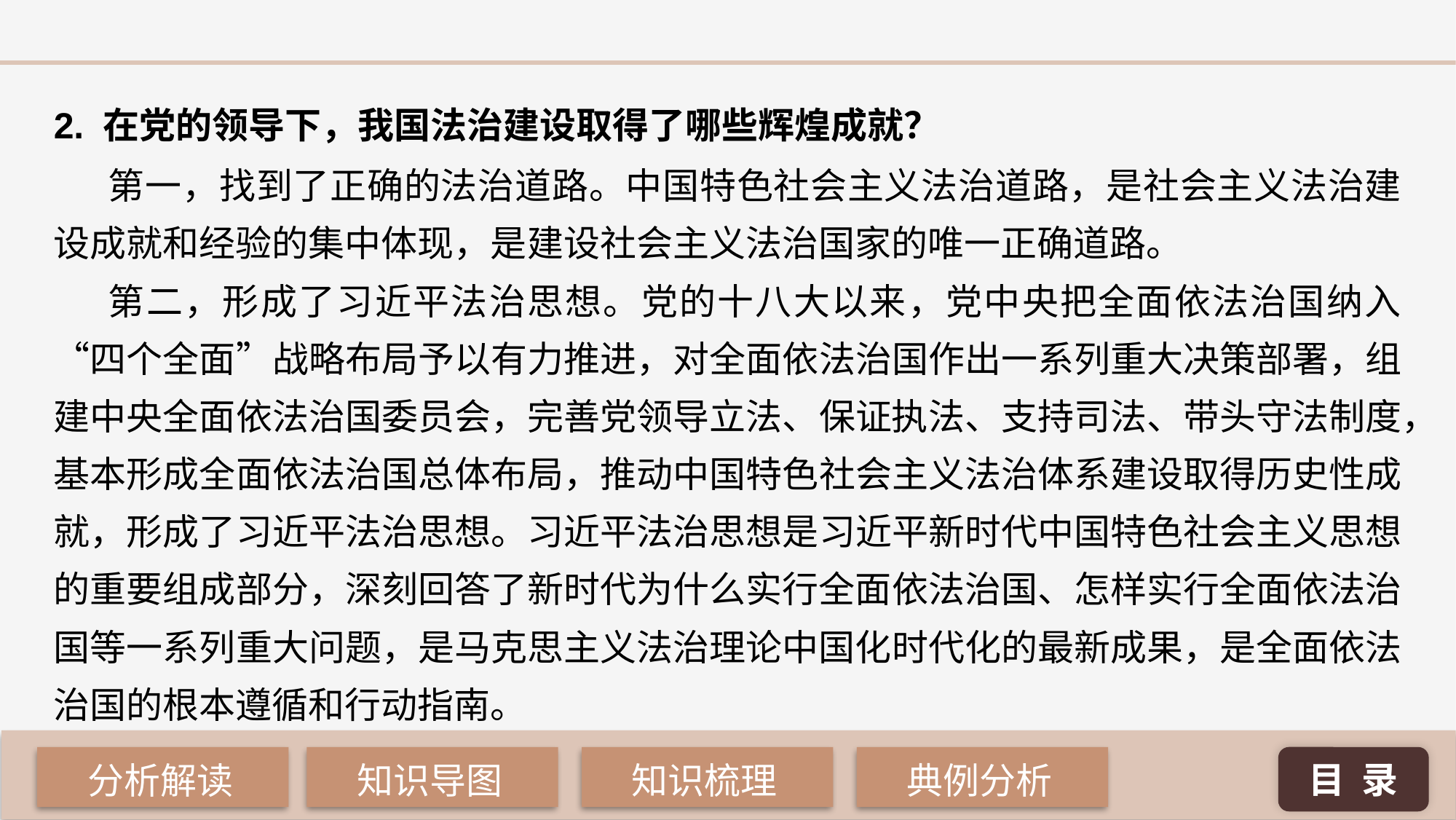

2. 在党的领导下，我国法治建设取得了哪些辉煌成就？
第一，找到了正确的法治道路。中国特色社会主义法治道路，是社会主义法治建设成就和经验的集中体现，是建设社会主义法治国家的唯一正确道路。
第二，形成了习近平法治思想。党的十八大以来，党中央把全面依法治国纳入“四个全面”战略布局予以有力推进，对全面依法治国作出一系列重大决策部署，组建中央全面依法治国委员会，完善党领导立法、保证执法、支持司法、带头守法制度，基本形成全面依法治国总体布局，推动中国特色社会主义法治体系建设取得历史性成就，形成了习近平法治思想。习近平法治思想是习近平新时代中国特色社会主义思想的重要组成部分，深刻回答了新时代为什么实行全面依法治国、怎样实行全面依法治国等一系列重大问题，是马克思主义法治理论中国化时代化的最新成果，是全面依法治国的根本遵循和行动指南。